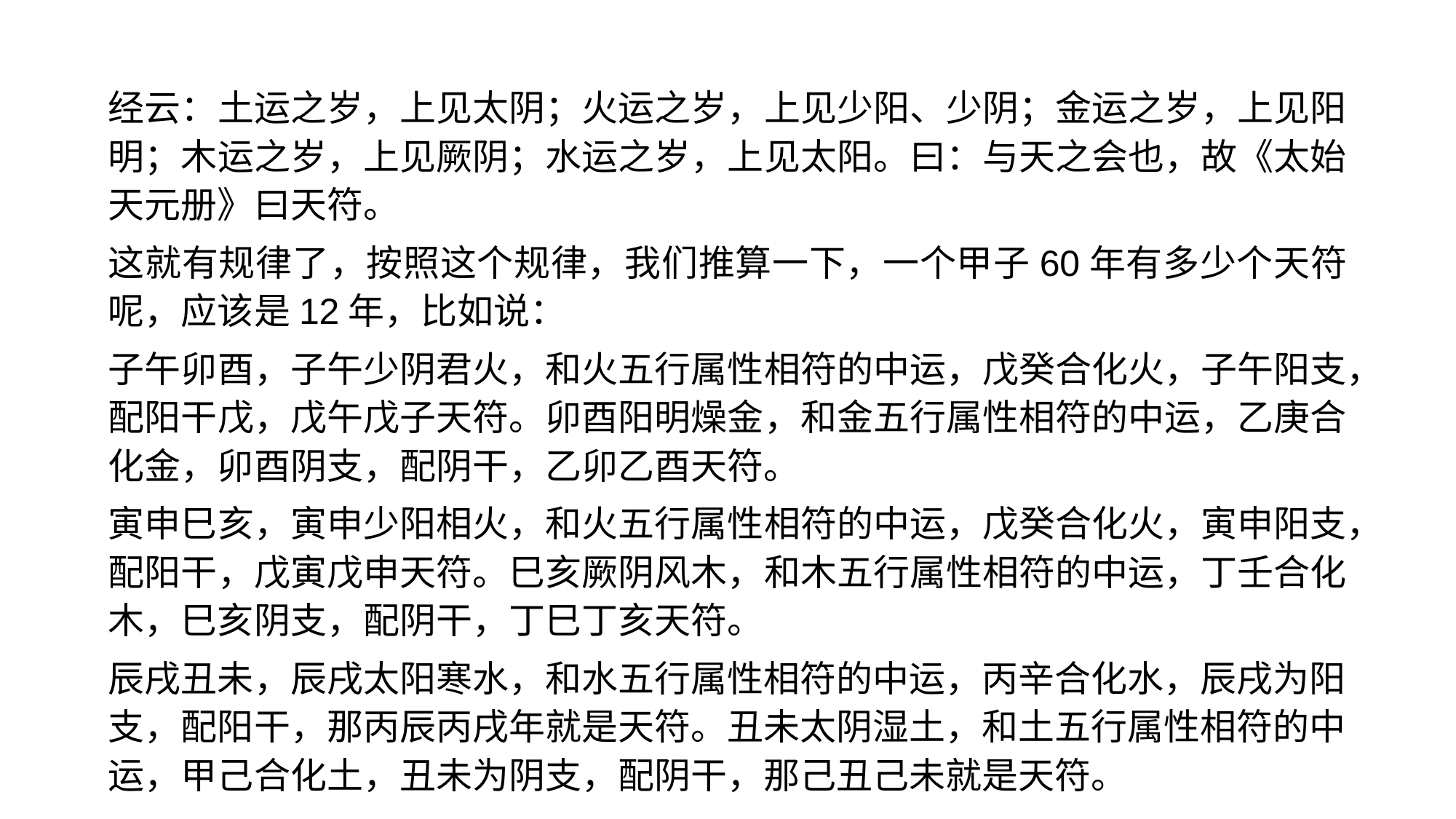

经云：土运之岁，上见太阴；火运之岁，上见少阳、少阴；金运之岁，上见阳明；木运之岁，上见厥阴；水运之岁，上见太阳。曰：与天之会也，故《太始天元册》曰天符。
这就有规律了，按照这个规律，我们推算一下，一个甲子60年有多少个天符呢，应该是12年，比如说：
子午卯酉，子午少阴君火，和火五行属性相符的中运，戊癸合化火，子午阳支，配阳干戊，戊午戊子天符。卯酉阳明燥金，和金五行属性相符的中运，乙庚合化金，卯酉阴支，配阴干，乙卯乙酉天符。
寅申巳亥，寅申少阳相火，和火五行属性相符的中运，戊癸合化火，寅申阳支，配阳干，戊寅戊申天符。巳亥厥阴风木，和木五行属性相符的中运，丁壬合化木，巳亥阴支，配阴干，丁巳丁亥天符。
辰戌丑未，辰戌太阳寒水，和水五行属性相符的中运，丙辛合化水，辰戌为阳支，配阳干，那丙辰丙戌年就是天符。丑未太阴湿土，和土五行属性相符的中运，甲己合化土，丑未为阴支，配阴干，那己丑己未就是天符。